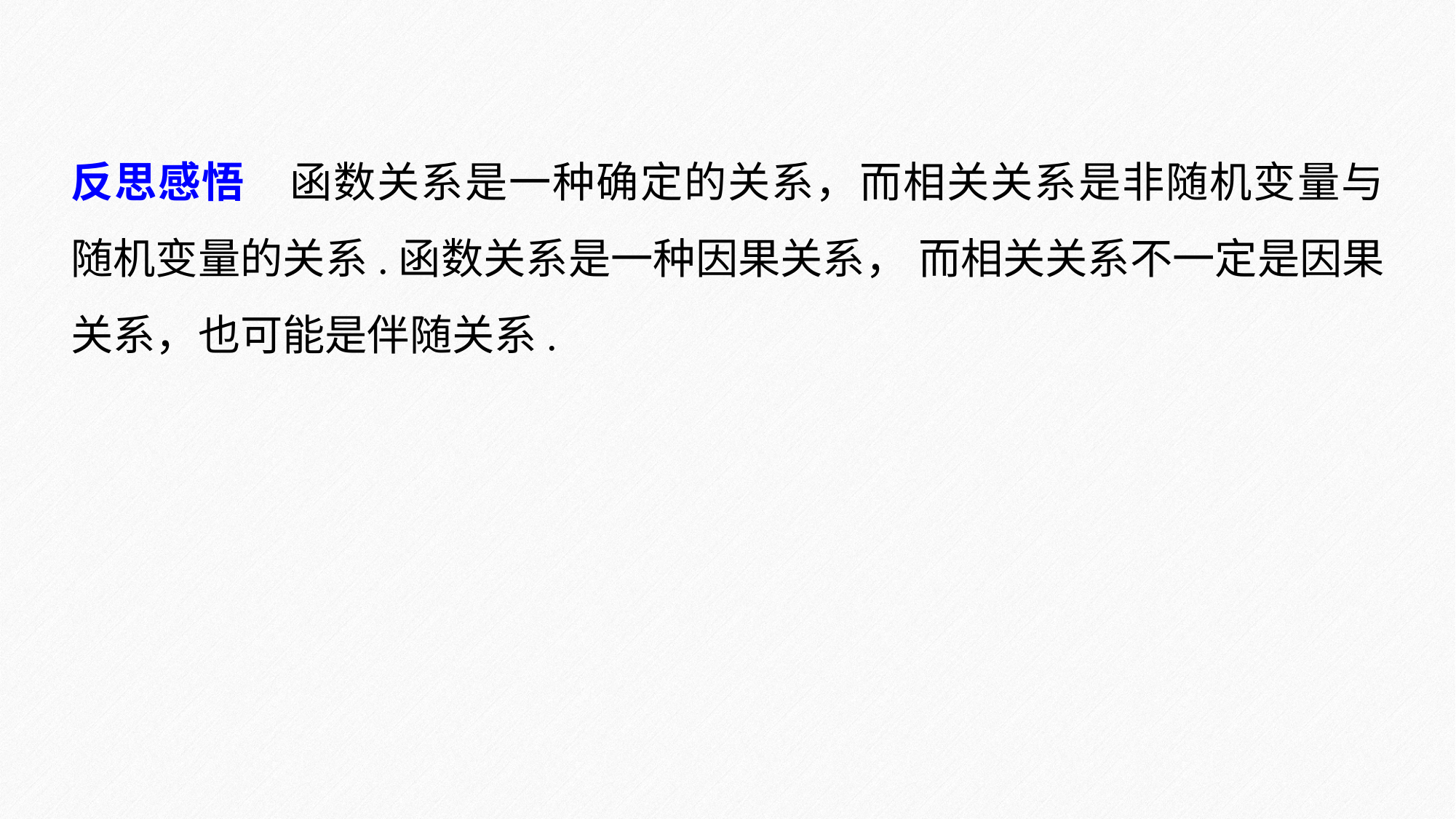

反思感悟　函数关系是一种确定的关系，而相关关系是非随机变量与随机变量的关系.函数关系是一种因果关系， 而相关关系不一定是因果关系，也可能是伴随关系.